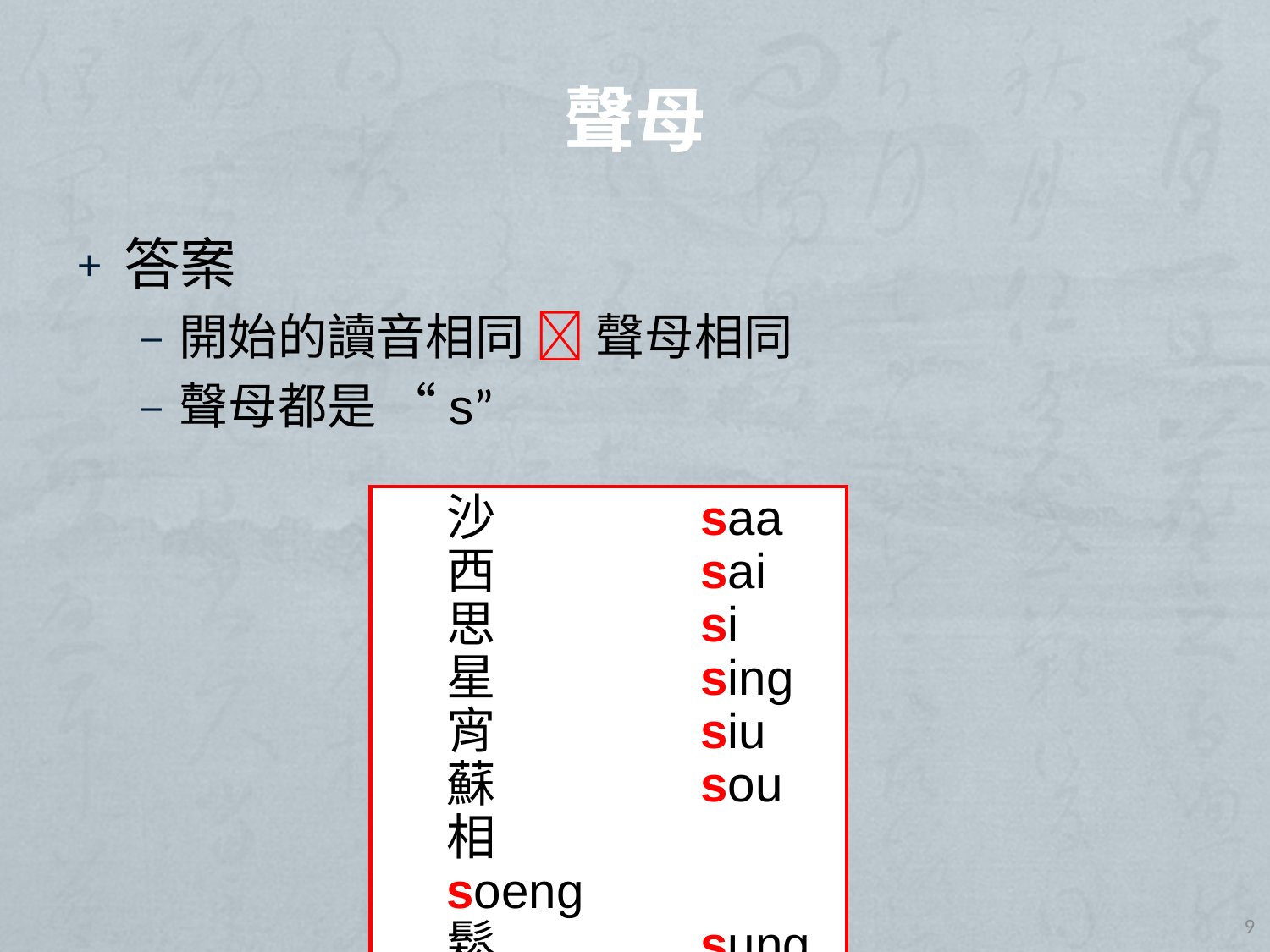

# 聲母
答案
開始的讀音相同 ⇒ 聲母相同
聲母都是 “s”
沙		saa
西		sai
思		si
星		sing
宵		siu
蘇		sou
相		soeng
鬆		sung
9